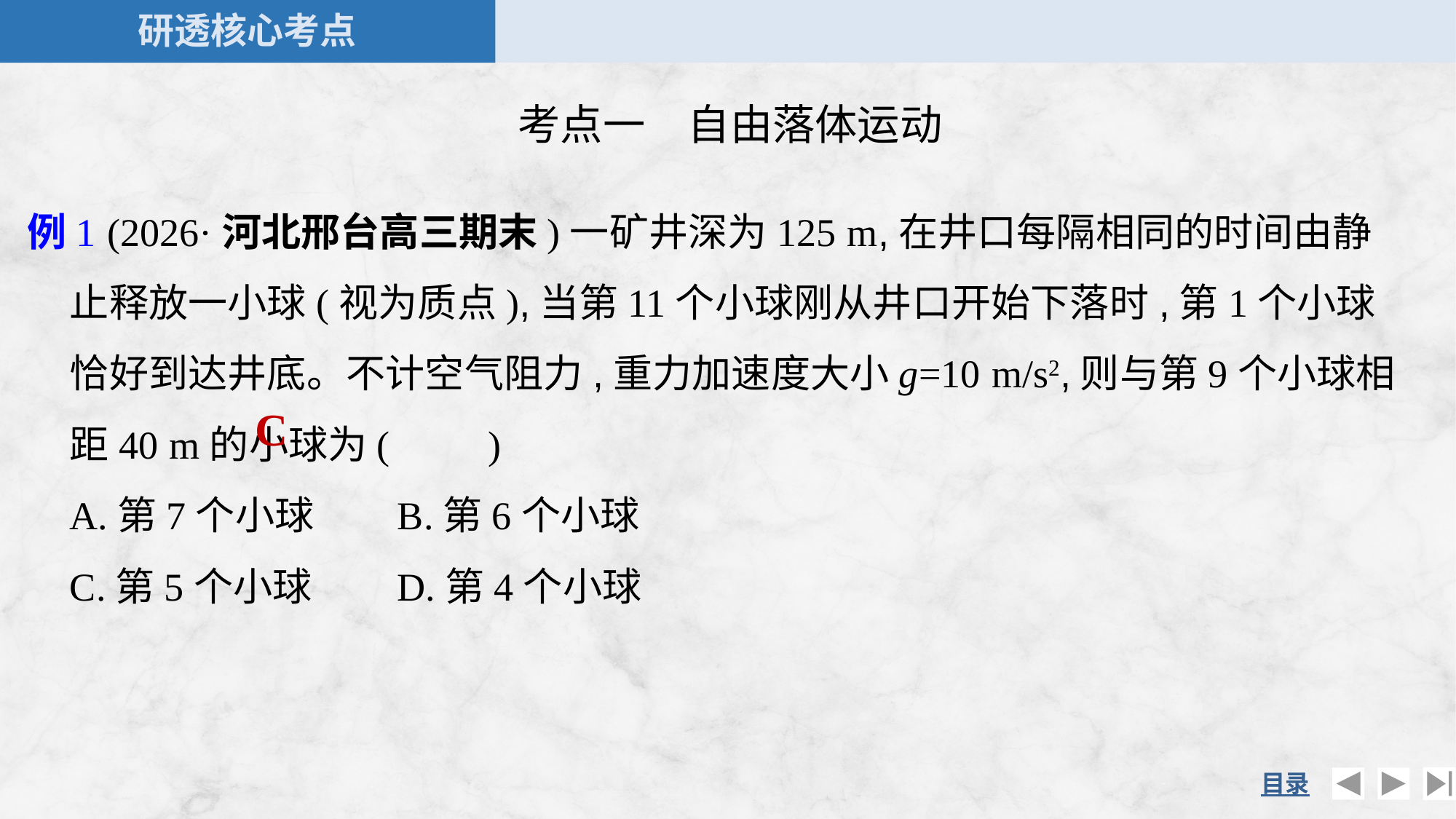

考点一　自由落体运动
例1 (2026·河北邢台高三期末)一矿井深为125 m,在井口每隔相同的时间由静止释放一小球(视为质点),当第11个小球刚从井口开始下落时,第1个小球恰好到达井底。不计空气阻力,重力加速度大小g=10 m/s2,则与第9个小球相距40 m的小球为(　　)
	A.第7个小球	B.第6个小球
	C.第5个小球	D.第4个小球
C